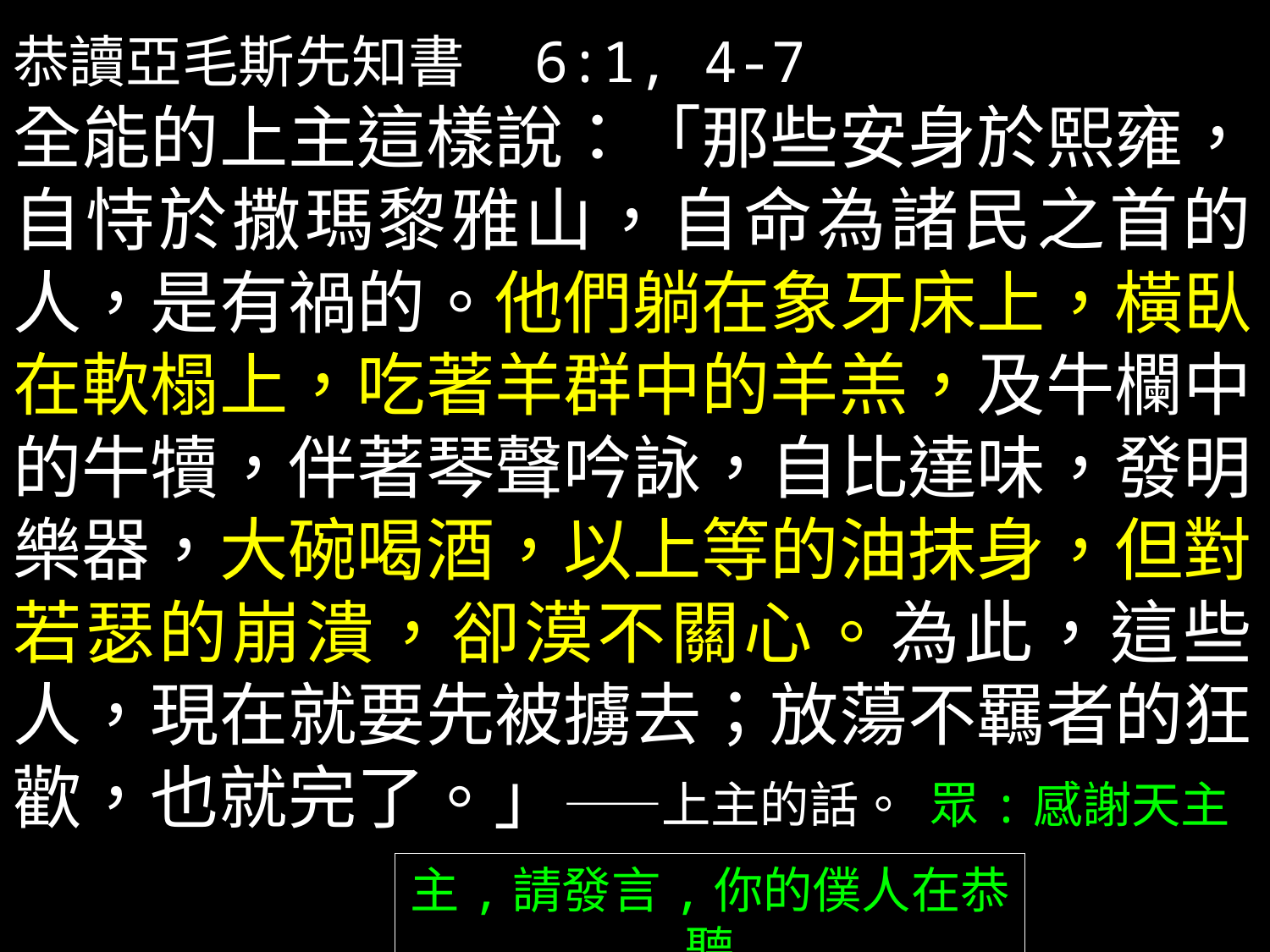

恭讀亞毛斯先知書　6:1, 4-7
全能的上主這樣說：「那些安身於熙雍，自恃於撒瑪黎雅山，自命為諸民之首的人，是有禍的。他們躺在象牙床上，橫臥在軟榻上，吃著羊群中的羊羔，及牛欄中的牛犢，伴著琴聲吟詠，自比達味，發明樂器，大碗喝酒，以上等的油抹身，但對若瑟的崩潰，卻漠不關心。為此，這些人，現在就要先被擄去；放蕩不羈者的狂歡，也就完了。」——上主的話。  眾:感謝天主

主,請發言,你的僕人在恭聽